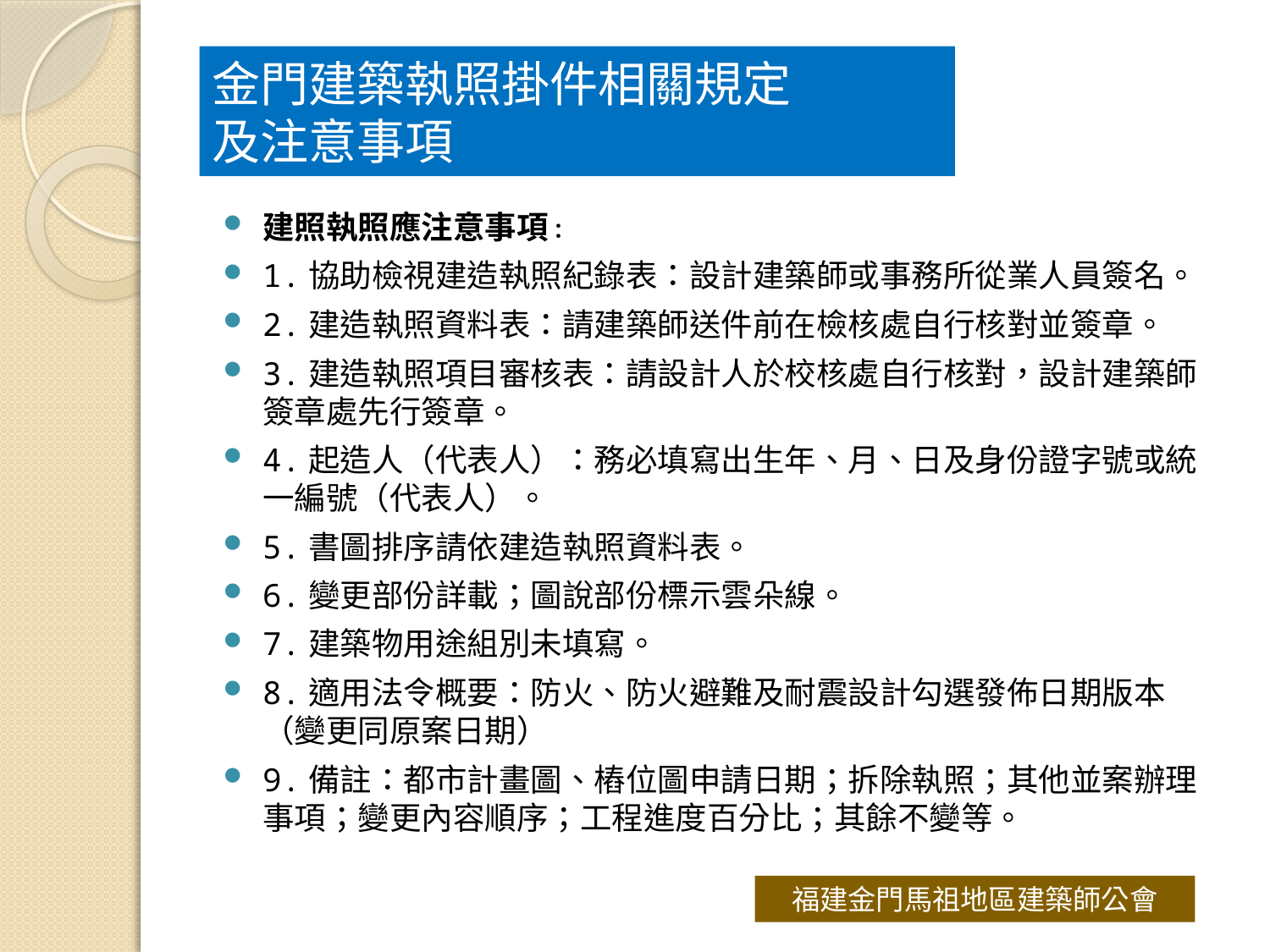

# 金門建築執照掛件相關規定 及注意事項
建照執照應注意事項：
1.協助檢視建造執照紀錄表：設計建築師或事務所從業人員簽名。
2.建造執照資料表：請建築師送件前在檢核處自行核對並簽章。
3.建造執照項目審核表：請設計人於校核處自行核對，設計建築師簽章處先行簽章。
4.起造人（代表人）：務必填寫出生年、月、日及身份證字號或統一編號（代表人）。
5.書圖排序請依建造執照資料表。
6.變更部份詳載；圖說部份標示雲朵線。
7.建築物用途組別未填寫。
8.適用法令概要：防火、防火避難及耐震設計勾選發佈日期版本（變更同原案日期）
9.備註：都市計畫圖、樁位圖申請日期；拆除執照；其他並案辦理事項；變更內容順序；工程進度百分比；其餘不變等。

福建金門馬祖地區建築師公會